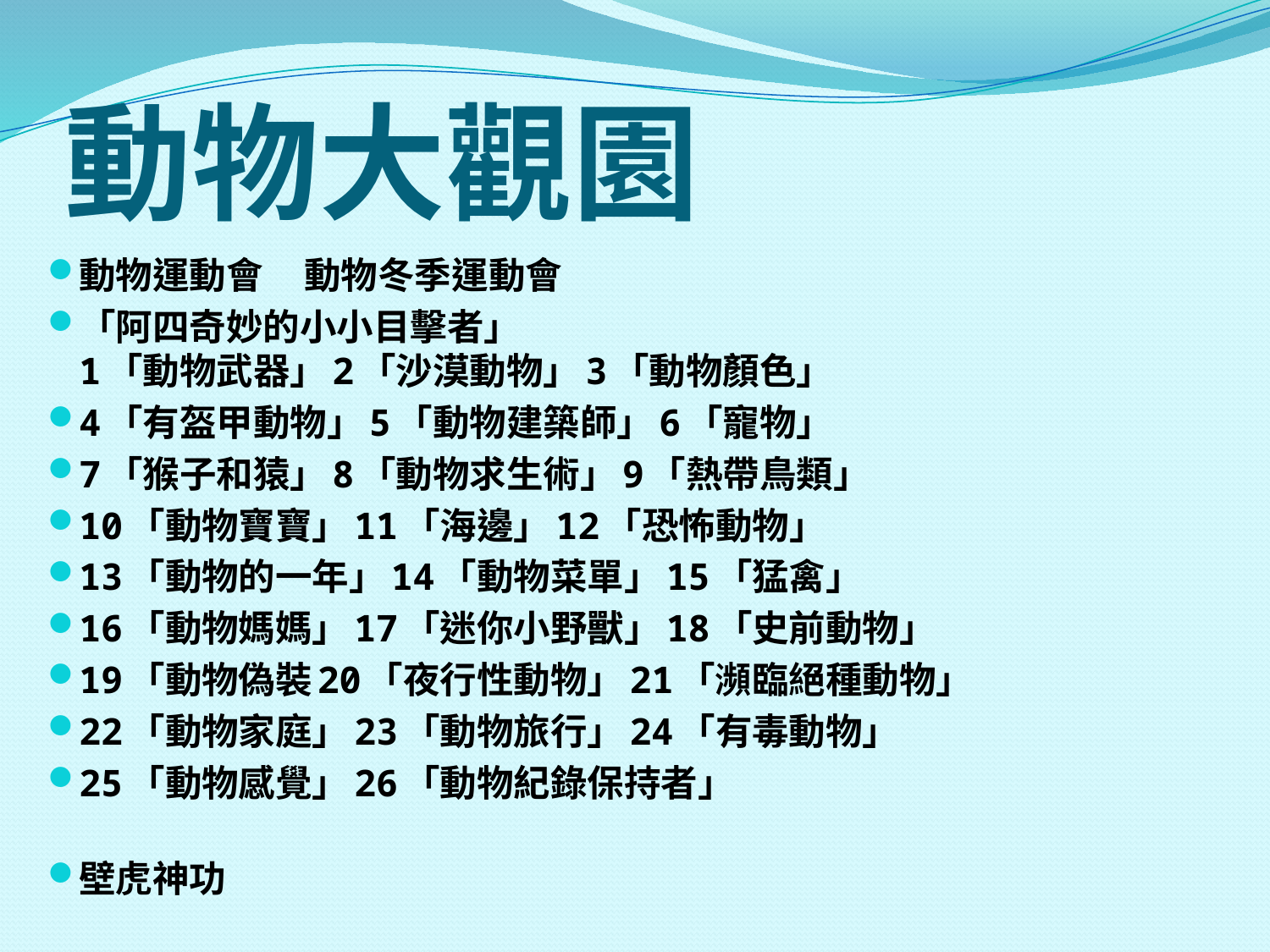

# 動物大觀園
動物運動會     動物冬季運動會
「阿四奇妙的小小目擊者」
1「動物武器」2「沙漠動物」3「動物顏色」
4「有盔甲動物」5「動物建築師」6「寵物」
7「猴子和猿」8「動物求生術」9「熱帶鳥類」
10「動物寶寶」11「海邊」12「恐怖動物」
13「動物的一年」14「動物菜單」15「猛禽」
16「動物媽媽」17「迷你小野獸」18「史前動物」
19「動物偽裝20「夜行性動物」21「瀕臨絕種動物」
22「動物家庭」23「動物旅行」24「有毒動物」
25「動物感覺」26「動物紀錄保持者」
壁虎神功